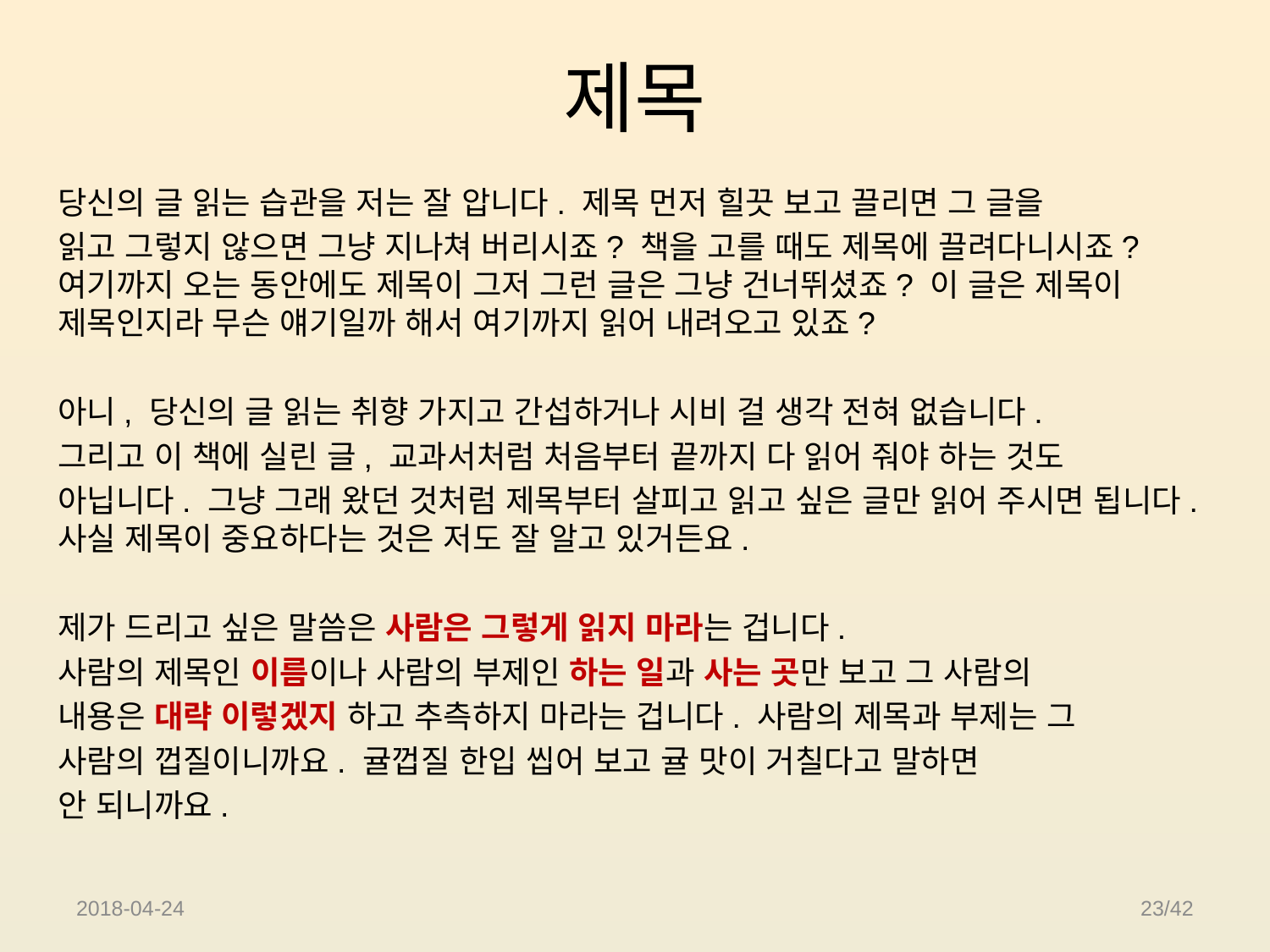

# 제목
당신의 글 읽는 습관을 저는 잘 압니다. 제목 먼저 힐끗 보고 끌리면 그 글을
읽고 그렇지 않으면 그냥 지나쳐 버리시죠? 책을 고를 때도 제목에 끌려다니시죠? 여기까지 오는 동안에도 제목이 그저 그런 글은 그냥 건너뛰셨죠? 이 글은 제목이 제목인지라 무슨 얘기일까 해서 여기까지 읽어 내려오고 있죠?

아니, 당신의 글 읽는 취향 가지고 간섭하거나 시비 걸 생각 전혀 없습니다.
그리고 이 책에 실린 글, 교과서처럼 처음부터 끝까지 다 읽어 줘야 하는 것도
아닙니다. 그냥 그래 왔던 것처럼 제목부터 살피고 읽고 싶은 글만 읽어 주시면 됩니다. 사실 제목이 중요하다는 것은 저도 잘 알고 있거든요.

제가 드리고 싶은 말씀은 사람은 그렇게 읽지 마라는 겁니다.
사람의 제목인 이름이나 사람의 부제인 하는 일과 사는 곳만 보고 그 사람의
내용은 대략 이렇겠지 하고 추측하지 마라는 겁니다. 사람의 제목과 부제는 그
사람의 껍질이니까요. 귤껍질 한입 씹어 보고 귤 맛이 거칠다고 말하면
안 되니까요.
2018-04-24
23/42